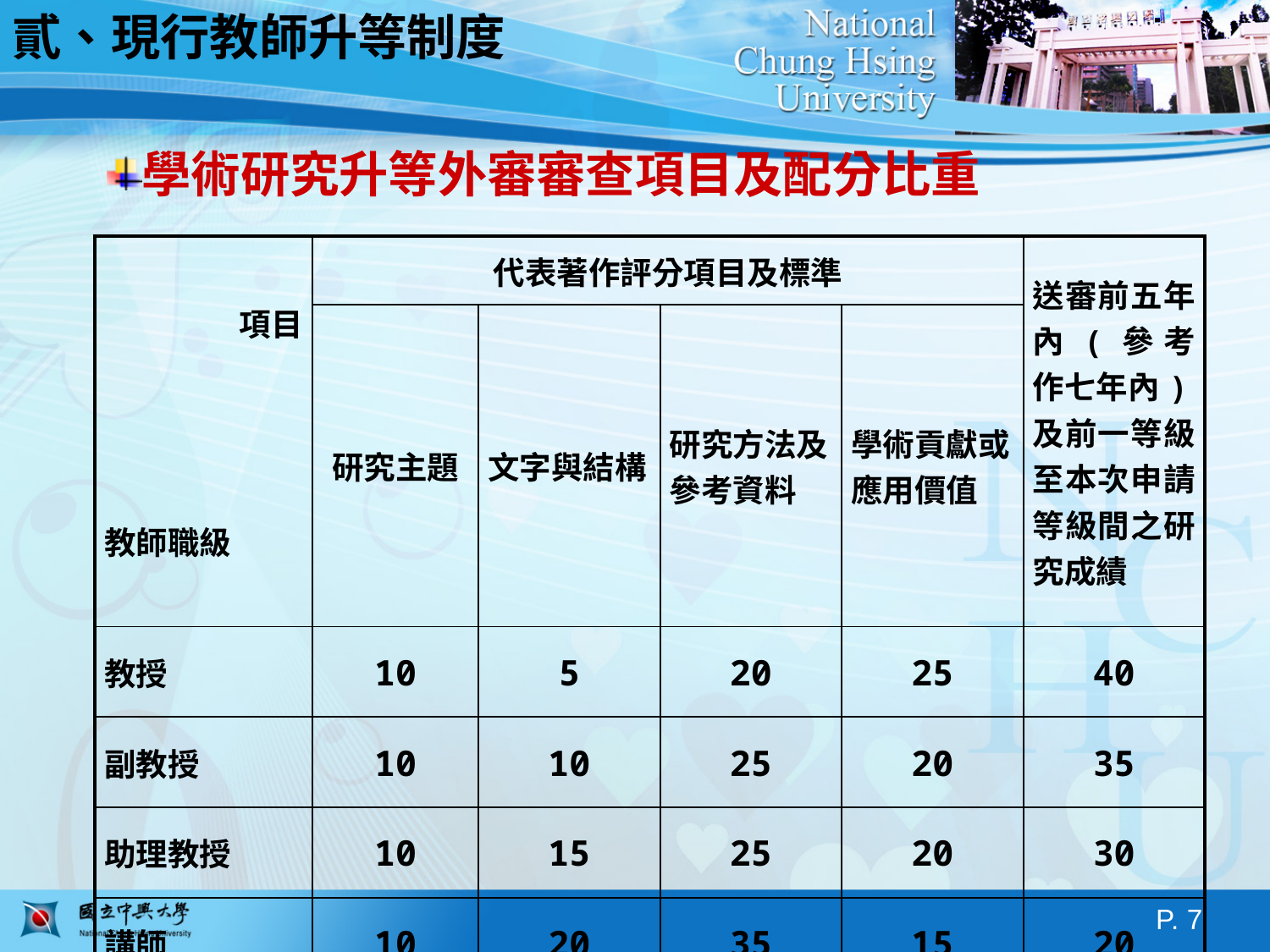

貳、現行教師升等制度
學術研究升等外審審查項目及配分比重

| 項目 教師職級 | 代表著作評分項目及標準 |  |  |  | 送審前五年內(參考作七年內)及前一等級至本次申請等級間之研究成績 |
| --- | --- | --- | --- | --- | --- |
|  | 研究主題 | 文字與結構 | 研究方法及參考資料 | 學術貢獻或應用價值 |  |
| 教授 | 10 | 5 | 20 | 25 | 40 |
| 副教授 | 10 | 10 | 25 | 20 | 35 |
| 助理教授 | 10 | 15 | 25 | 20 | 30 |
| 講師 | 10 | 20 | 35 | 15 | 20 |